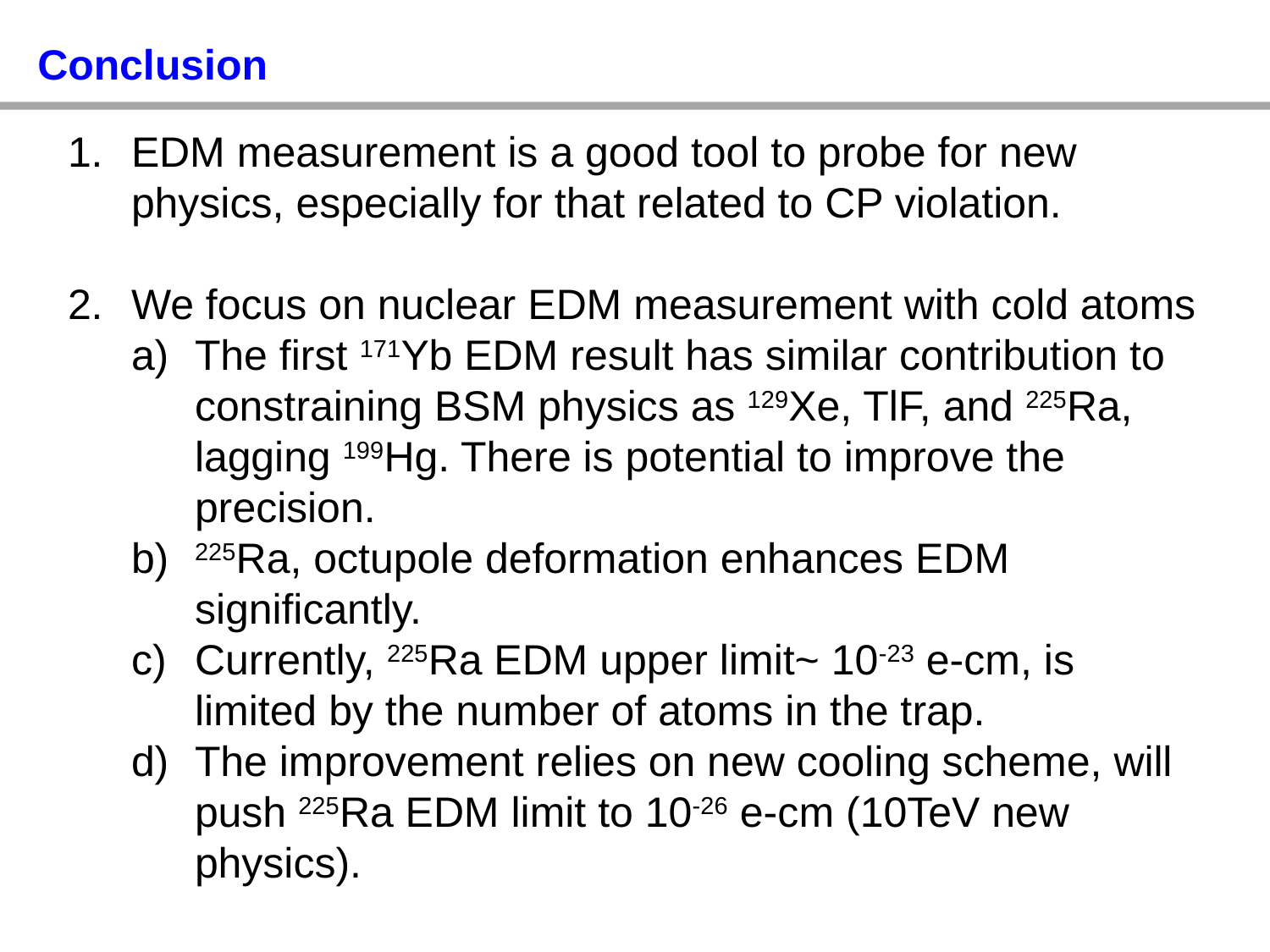

国际合作团队
Conclusion

EDM measurement is a good tool to probe for new physics, especially for that related to CP violation.

We focus on nuclear EDM measurement with cold atoms
The first 171Yb EDM result has similar contribution to constraining BSM physics as 129Xe, TlF, and 225Ra, lagging 199Hg. There is potential to improve the precision.
225Ra, octupole deformation enhances EDM significantly.
Currently, 225Ra EDM upper limit~ 10-23 e-cm, is limited by the number of atoms in the trap.
The improvement relies on new cooling scheme, will push 225Ra EDM limit to 10-26 e-cm (10TeV new physics).